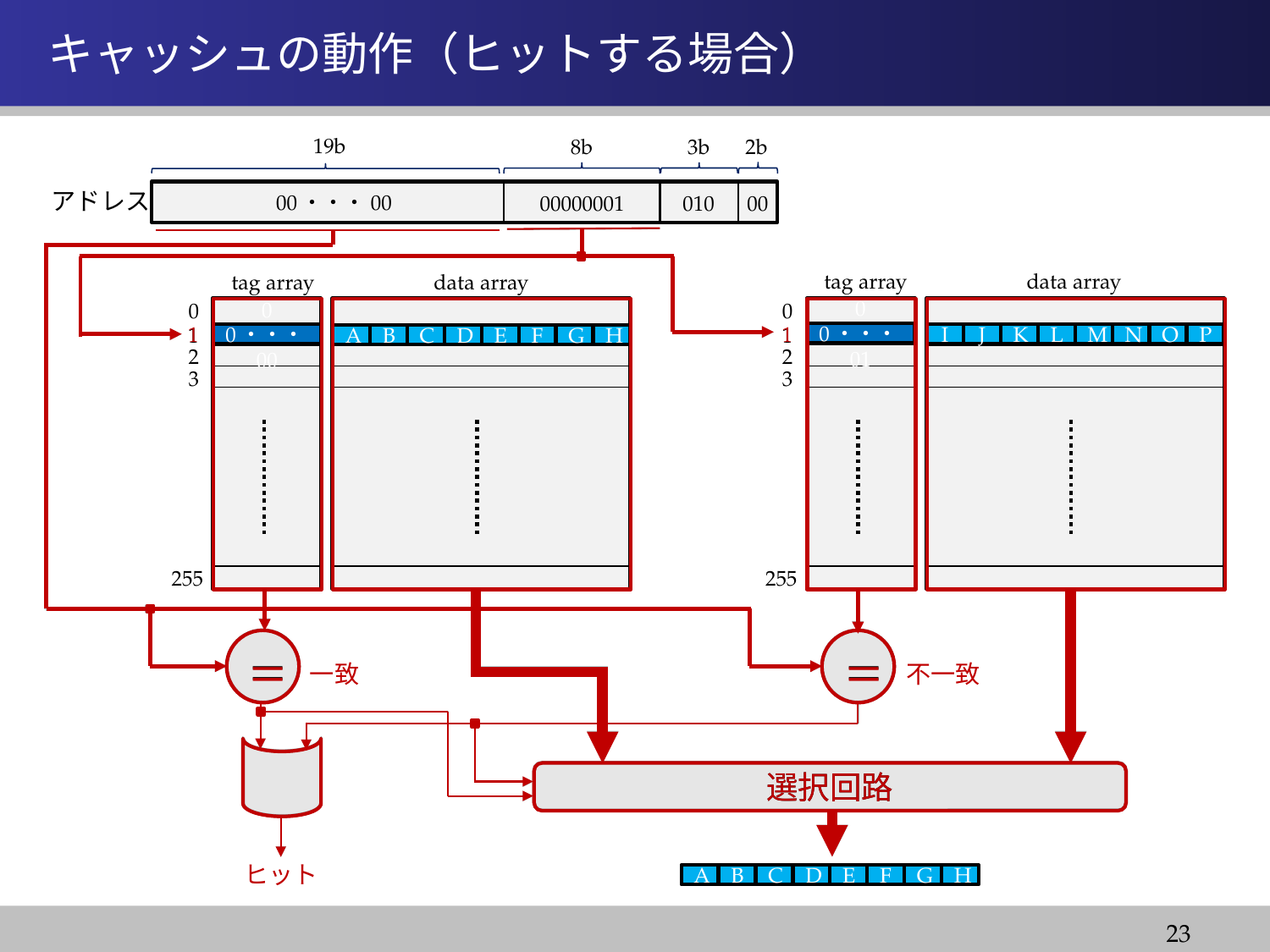

情報システム基盤学基礎１

# キャッシュの動作（ヒットする場合）

19b
8b
3b
2b

アドレス

00・・・00
00000001
010
00

tag array
data array
tag array
data array
0
0

1
1
1
1
00・・・01
00・・・00
I
J
K
L
M
N
O
P
A
B
C
D
E
F
G
H
2
2
3
3
255
255

=
=
=
=
不一致
一致

選択回路
選択回路
ヒット
A
B
C
D
E
F
G
H
23